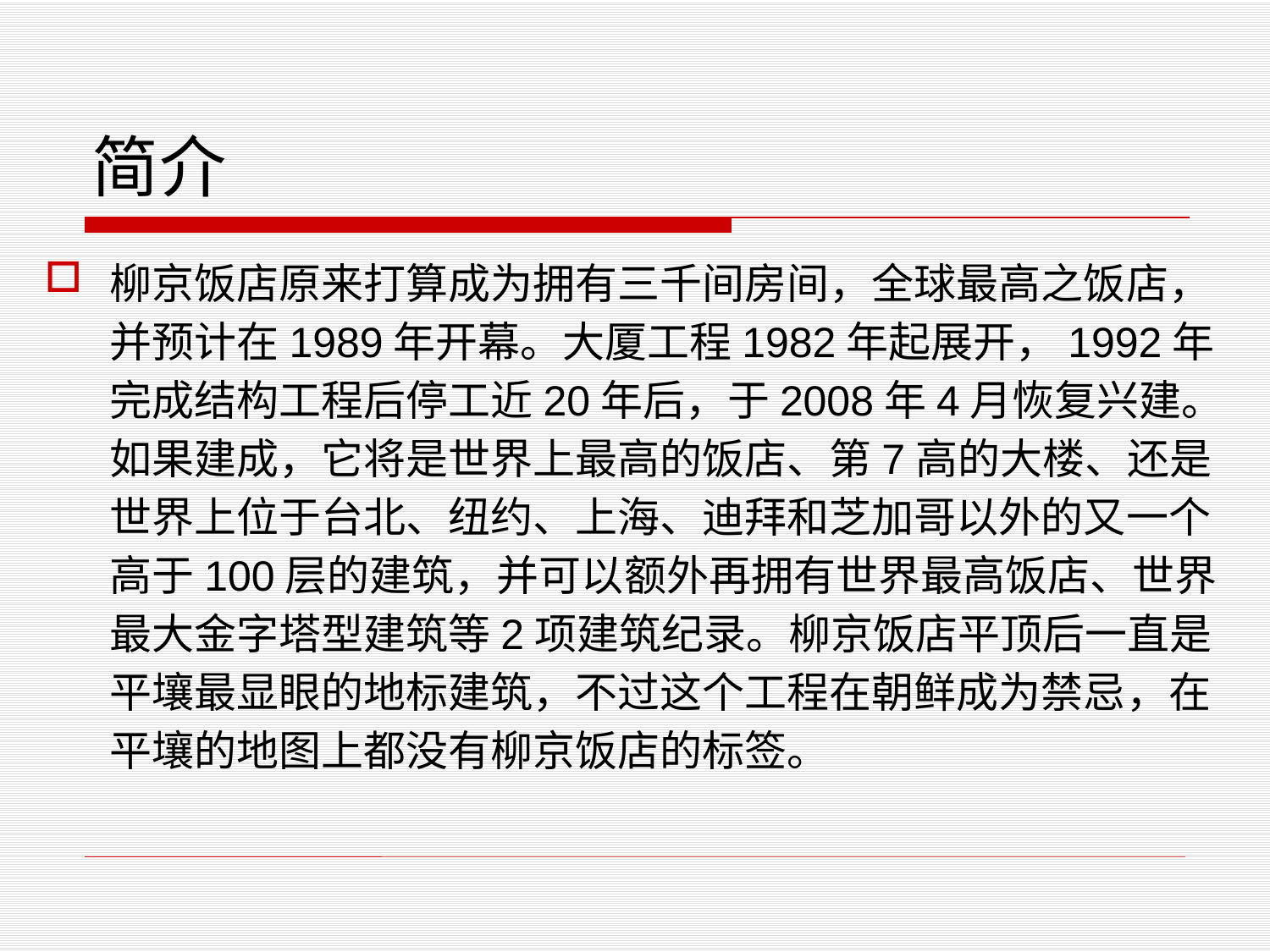

# 简介
柳京饭店原来打算成为拥有三千间房间，全球最高之饭店，并预计在1989年开幕。大厦工程1982年起展开，1992年完成结构工程后停工近20年后，于2008年4月恢复兴建。如果建成，它将是世界上最高的饭店、第7高的大楼、还是世界上位于台北、纽约、上海、迪拜和芝加哥以外的又一个高于100层的建筑，并可以额外再拥有世界最高饭店、世界最大金字塔型建筑等2项建筑纪录。柳京饭店平顶后一直是平壤最显眼的地标建筑，不过这个工程在朝鲜成为禁忌，在平壤的地图上都没有柳京饭店的标签。